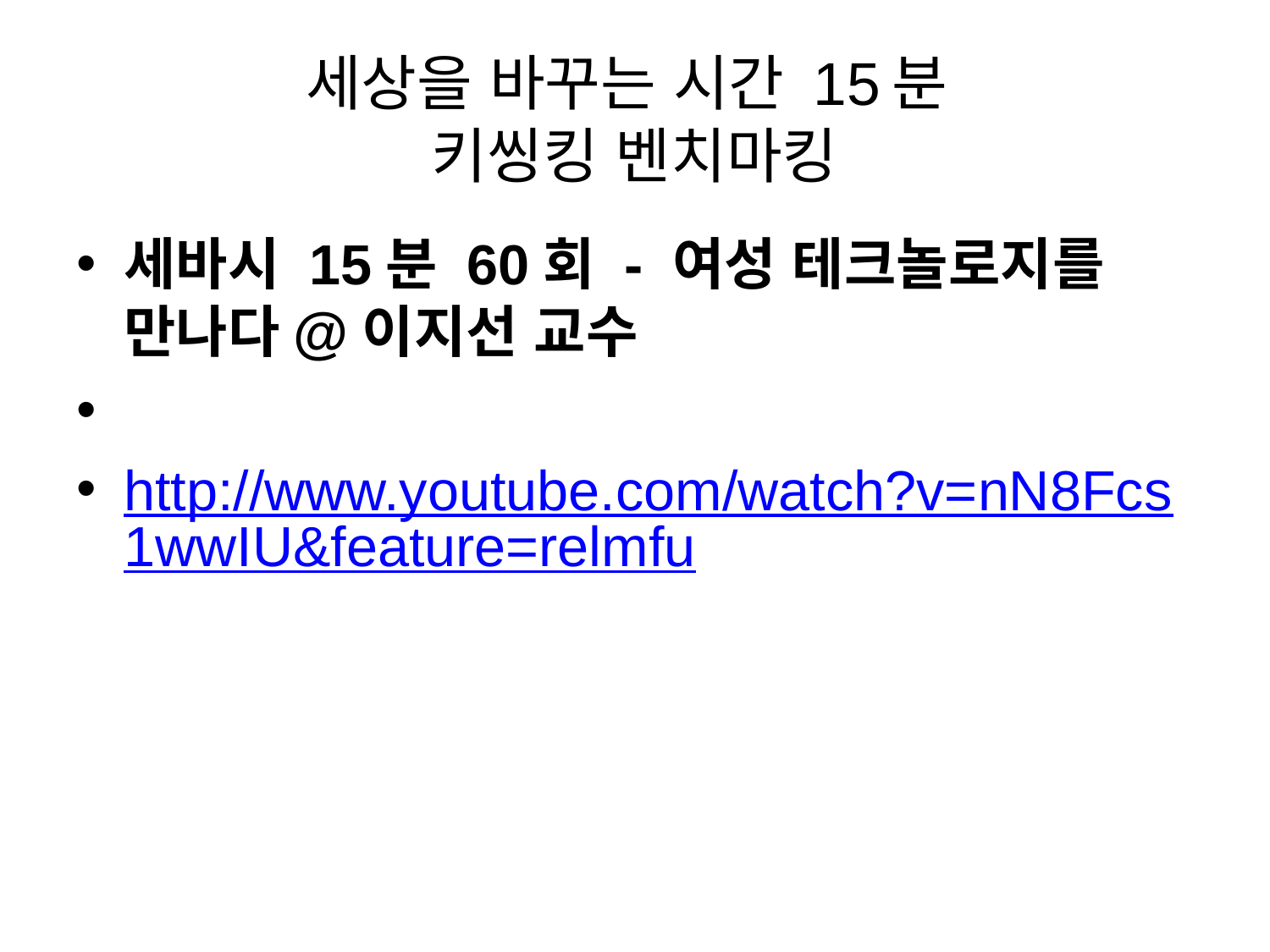

# 세상을 바꾸는 시간 15분 키씽킹 벤치마킹
세바시 15분 60회 - 여성 테크놀로지를 만나다@이지선 교수

http://www.youtube.com/watch?v=nN8Fcs1wwIU&feature=relmfu